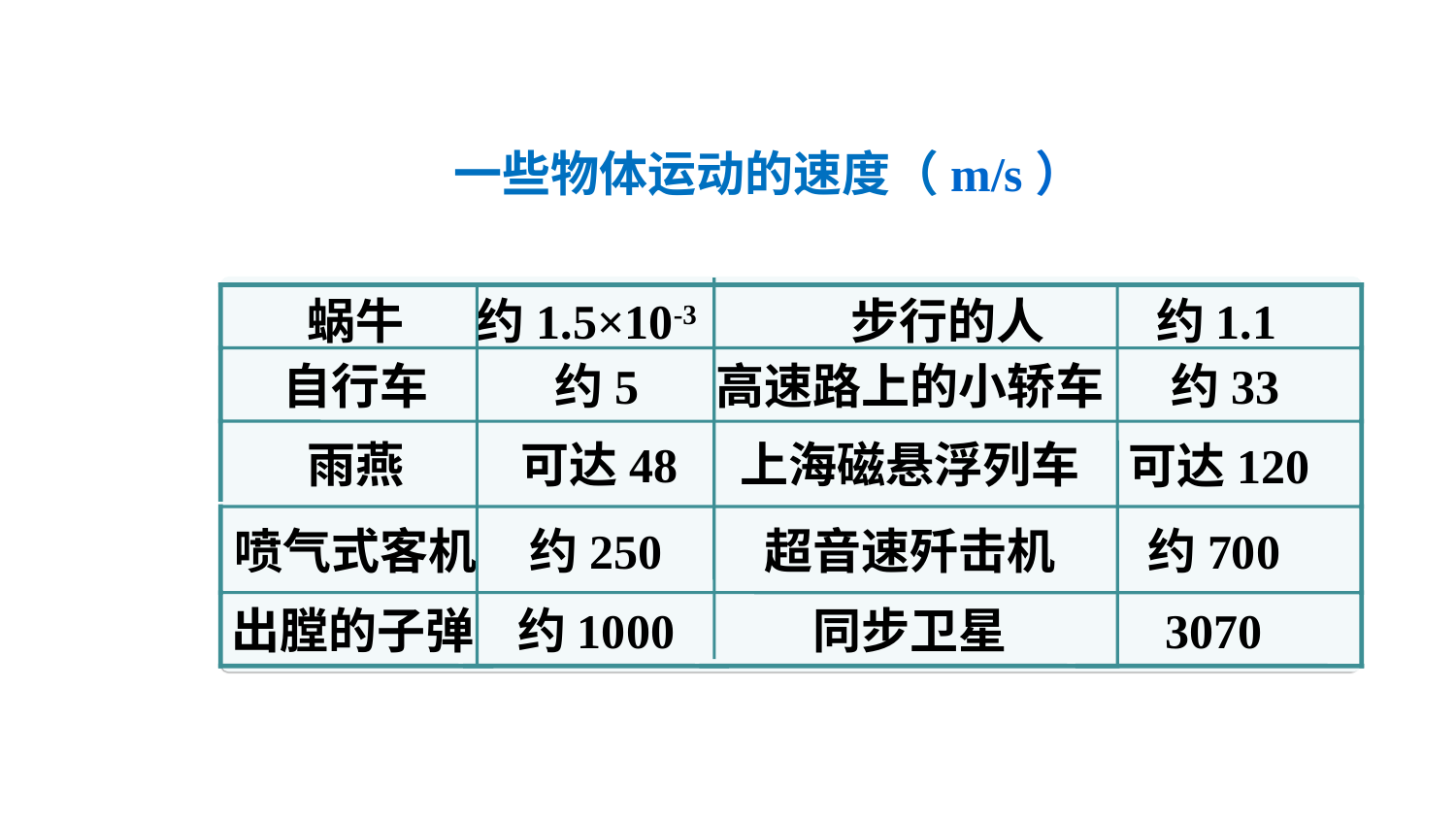

一些物体运动的速度（m/s）

蜗牛

约1.5×10-3
      步行的人

约1.1

自行车
      约5
高速路上的小轿车

 约33

雨燕
   可达48
上海磁悬浮列车

可达120

喷气式客机
约250
超音速歼击机

约700

出膛的子弹
约1000
同步卫星

3070